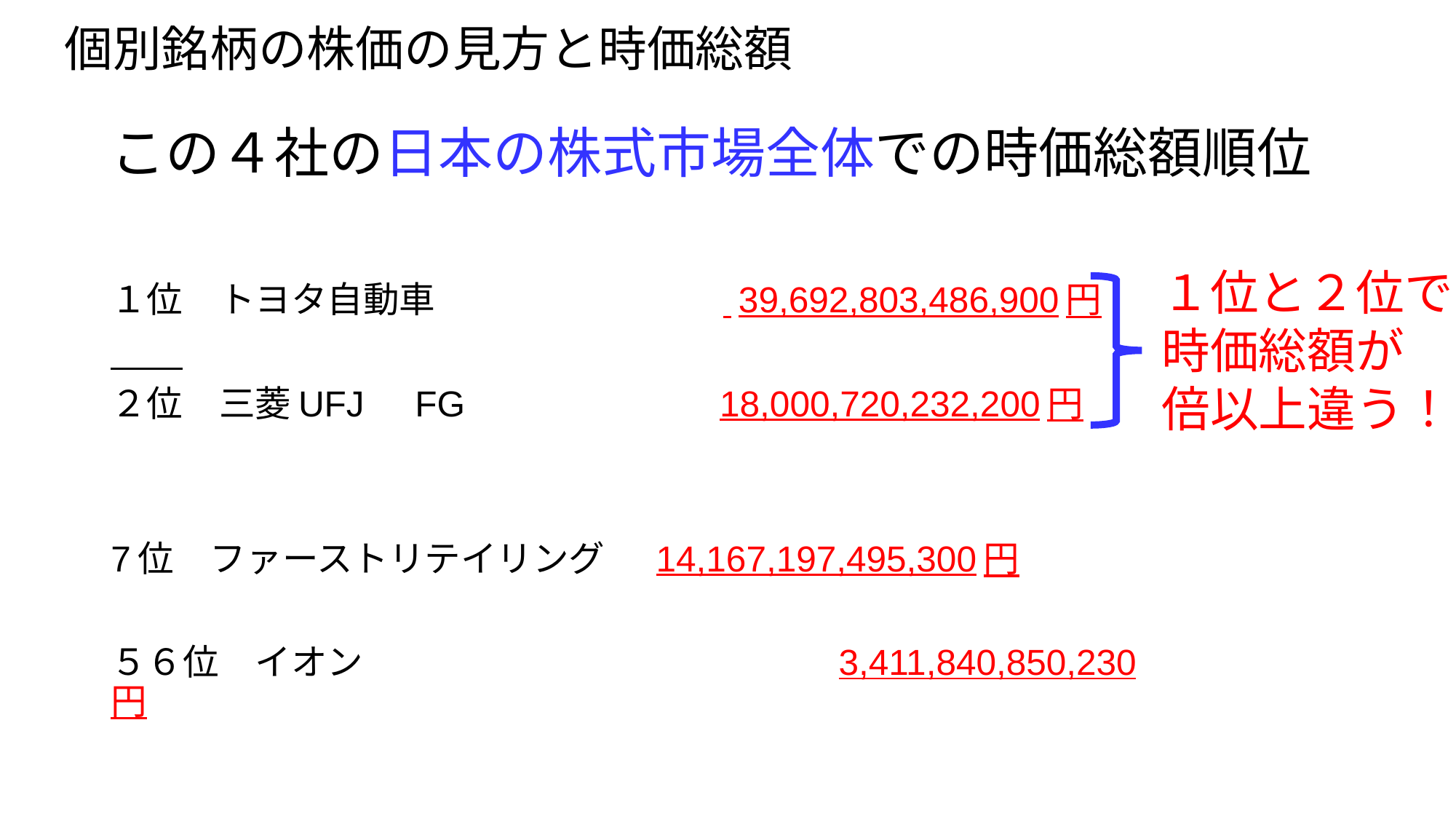

個別銘柄の株価の見方と時価総額
# この４社の日本の株式市場全体での時価総額順位
１位と２位で
時価総額が
倍以上違う！

１位　トヨタ自動車　　　　　　　　 39,692,803,486,900円

２位　三菱UFJ　FG　   　　　　　18,000,720,232,200円

7位　ファーストリテイリング 　14,167,197,495,300円

５６位　イオン　　　　　　　　　　　　　3,411,840,850,230円